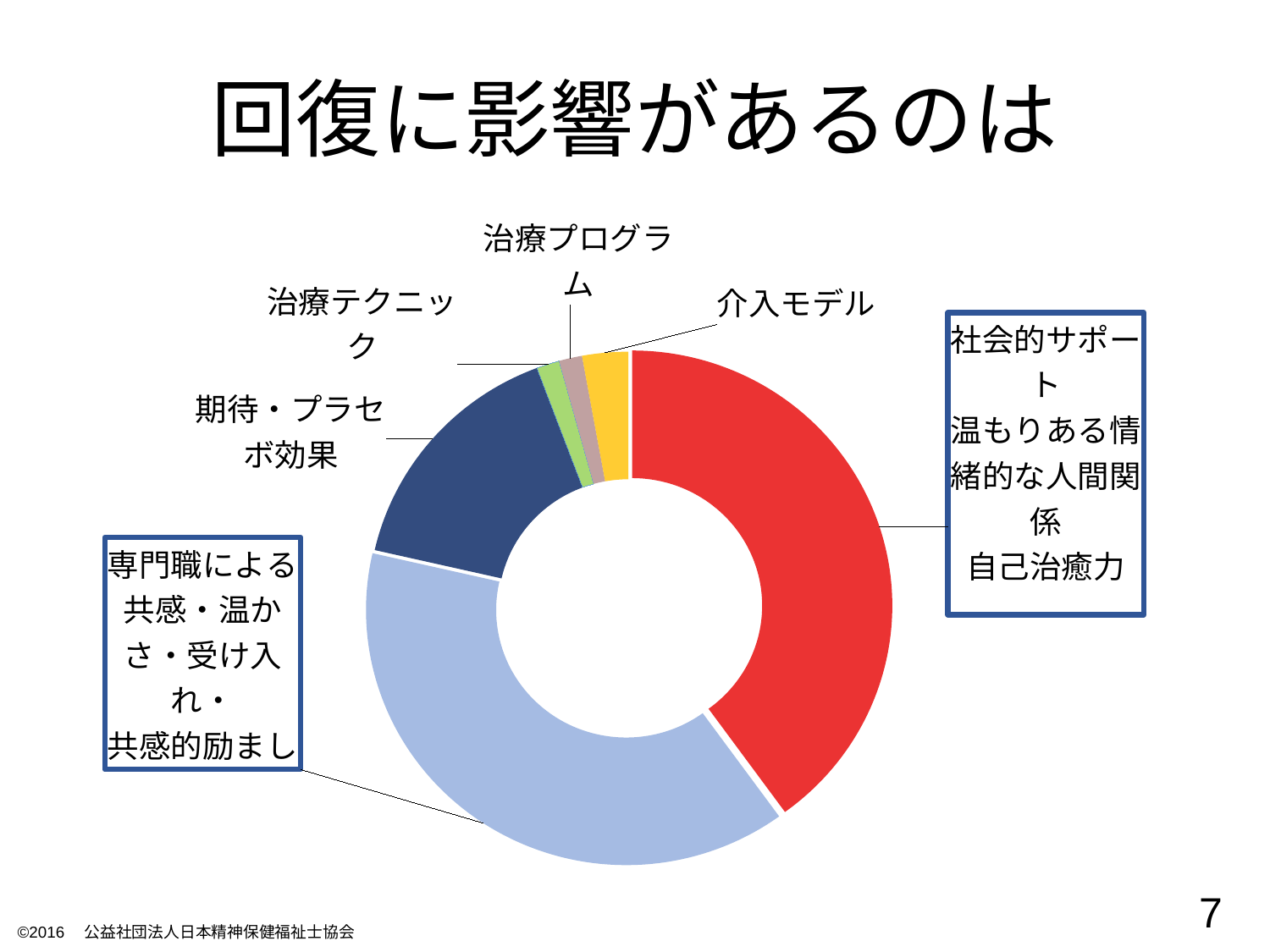

| 回復に影響があるのは |
| --- |

### Chart

| Category |  |
|---|---|
| 院長 | 28.0 |
| 副院長 | 27.0 |
| 勤務医 | 11.0 |
| 医療管理者 | 1.0 |
| 理事長 | 1.0 |
| 特になし | 2.0 |
7
©2016　公益社団法人日本精神保健福祉士協会